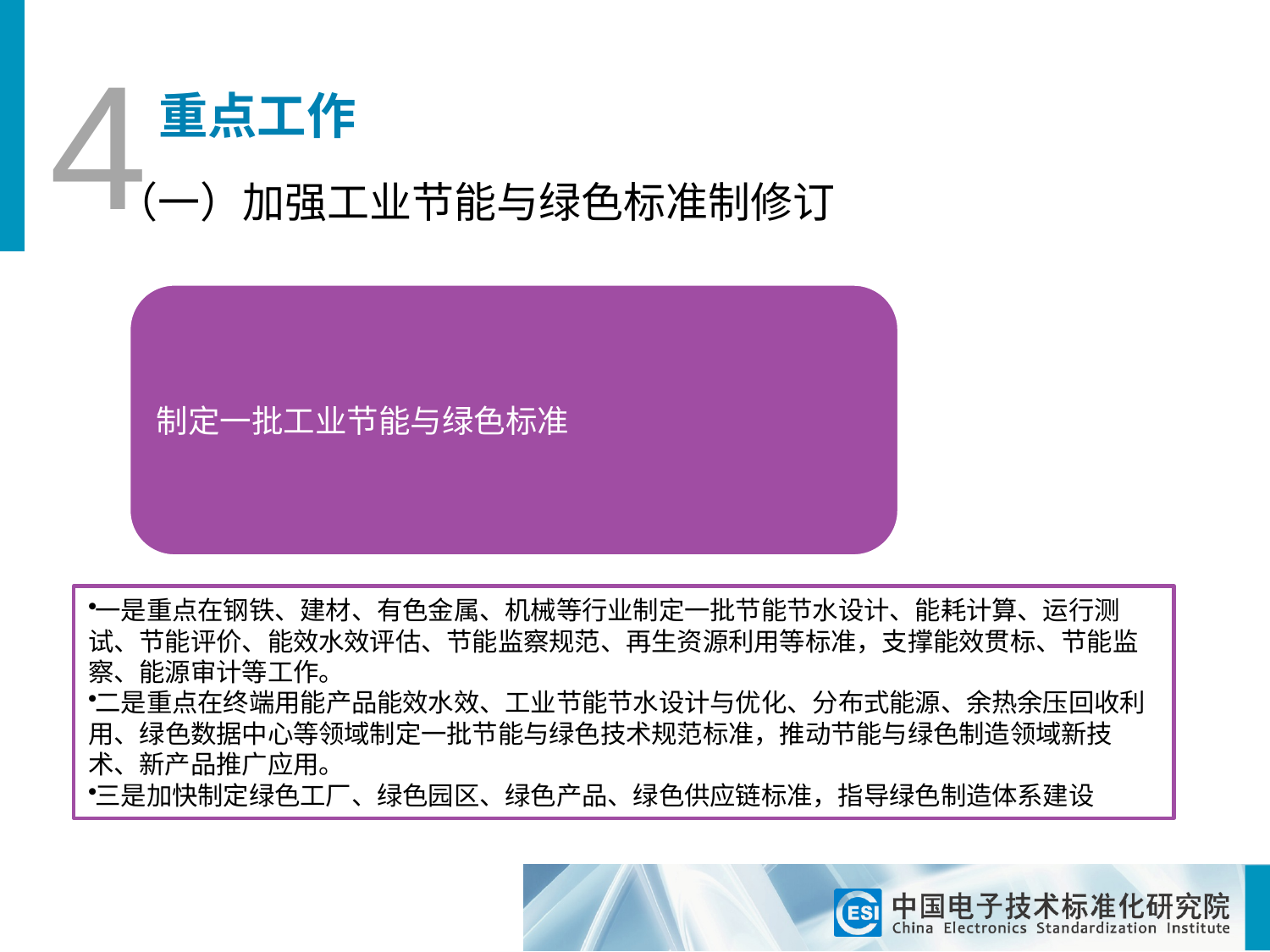

4
重点工作
（一）加强工业节能与绿色标准制修订
制定一批工业节能与绿色标准
一是重点在钢铁、建材、有色金属、机械等行业制定一批节能节水设计、能耗计算、运行测试、节能评价、能效水效评估、节能监察规范、再生资源利用等标准，支撑能效贯标、节能监察、能源审计等工作。
二是重点在终端用能产品能效水效、工业节能节水设计与优化、分布式能源、余热余压回收利用、绿色数据中心等领域制定一批节能与绿色技术规范标准，推动节能与绿色制造领域新技术、新产品推广应用。
三是加快制定绿色工厂、绿色园区、绿色产品、绿色供应链标准，指导绿色制造体系建设